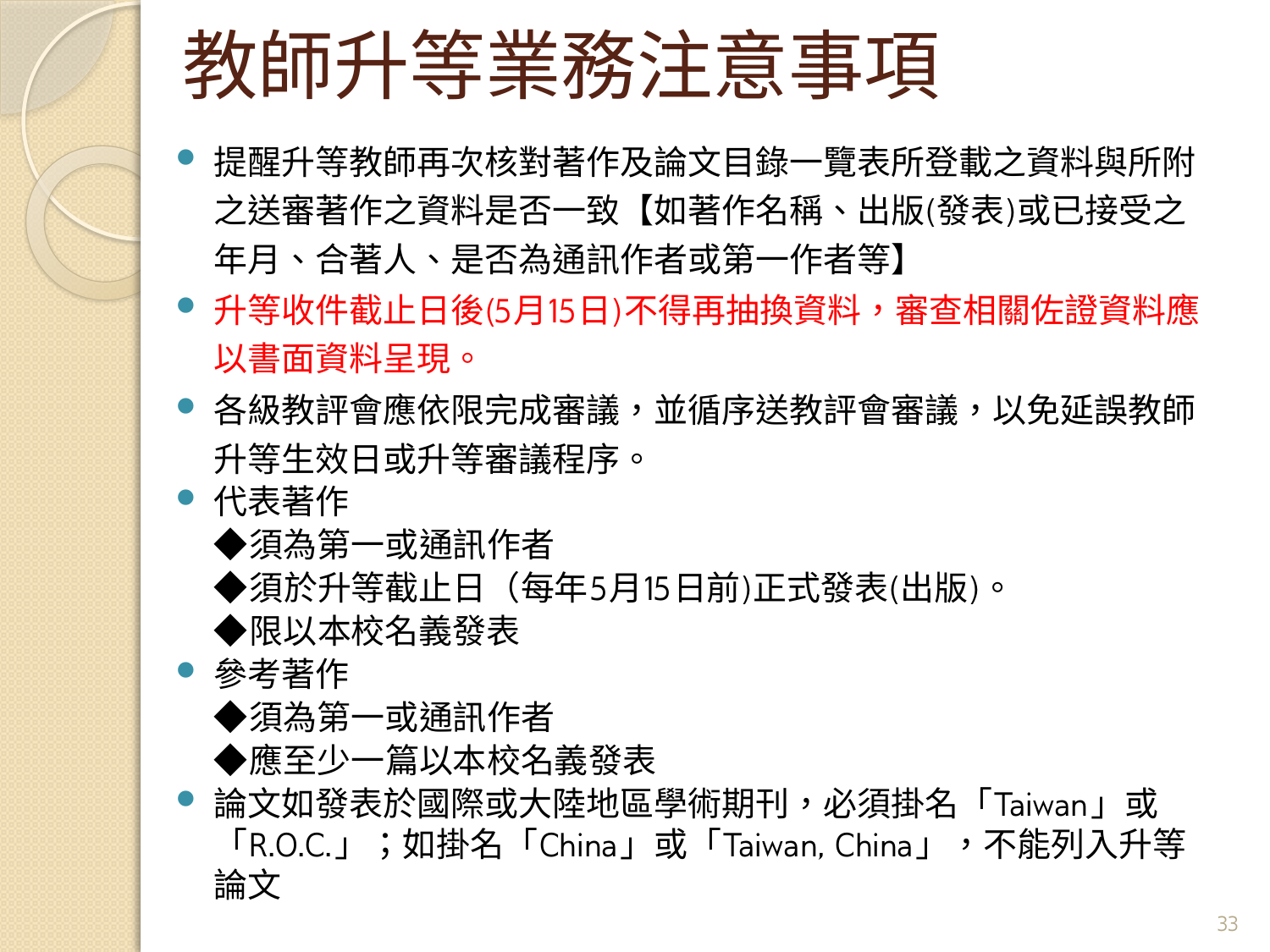

# 教師升等業務注意事項
提醒升等教師再次核對著作及論文目錄一覽表所登載之資料與所附之送審著作之資料是否一致【如著作名稱、出版(發表)或已接受之年月、合著人、是否為通訊作者或第一作者等】
升等收件截止日後(5月15日)不得再抽換資料，審查相關佐證資料應以書面資料呈現。
各級教評會應依限完成審議，並循序送教評會審議，以免延誤教師升等生效日或升等審議程序。
代表著作
     ◆須為第一或通訊作者
     ◆須於升等截止日（每年5月15日前)正式發表(出版)。
     ◆限以本校名義發表
參考著作
     ◆須為第一或通訊作者
     ◆應至少一篇以本校名義發表
論文如發表於國際或大陸地區學術期刊，必須掛名「Taiwan」或「R.O.C.」；如掛名「China」或「Taiwan, China」，不能列入升等論文

33